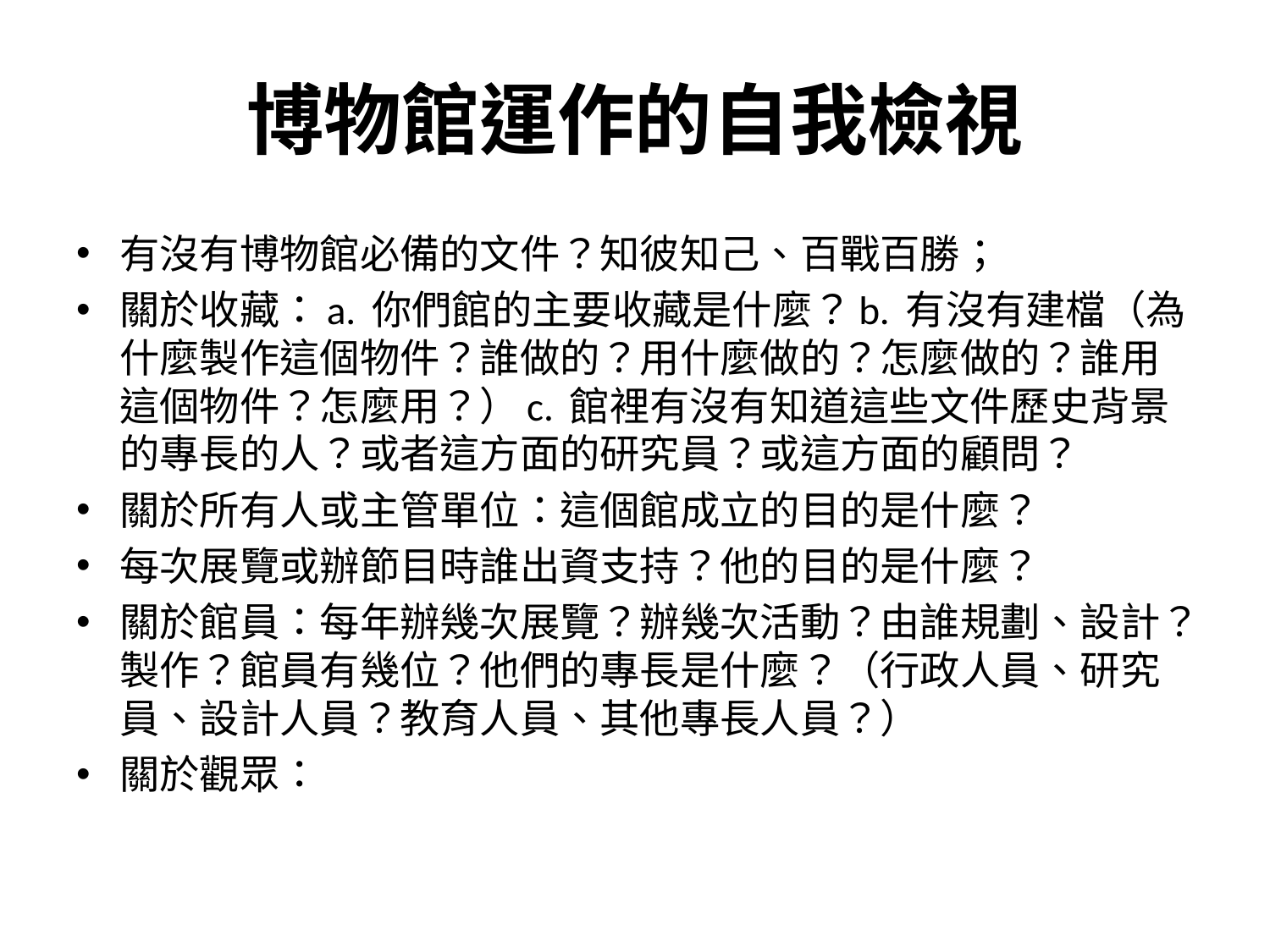

# 博物館運作的自我檢視
有沒有博物館必備的文件？知彼知己、百戰百勝；
關於收藏：a. 你們館的主要收藏是什麼？b. 有沒有建檔（為什麼製作這個物件？誰做的？用什麼做的？怎麼做的？誰用這個物件？怎麼用？）c. 館裡有沒有知道這些文件歷史背景的專長的人？或者這方面的研究員？或這方面的顧問？
關於所有人或主管單位：這個館成立的目的是什麼？
每次展覽或辦節目時誰出資支持？他的目的是什麼？
關於館員：每年辦幾次展覽？辦幾次活動？由誰規劃、設計？製作？館員有幾位？他們的專長是什麼？（行政人員、研究員、設計人員？教育人員、其他專長人員？）
關於觀眾：